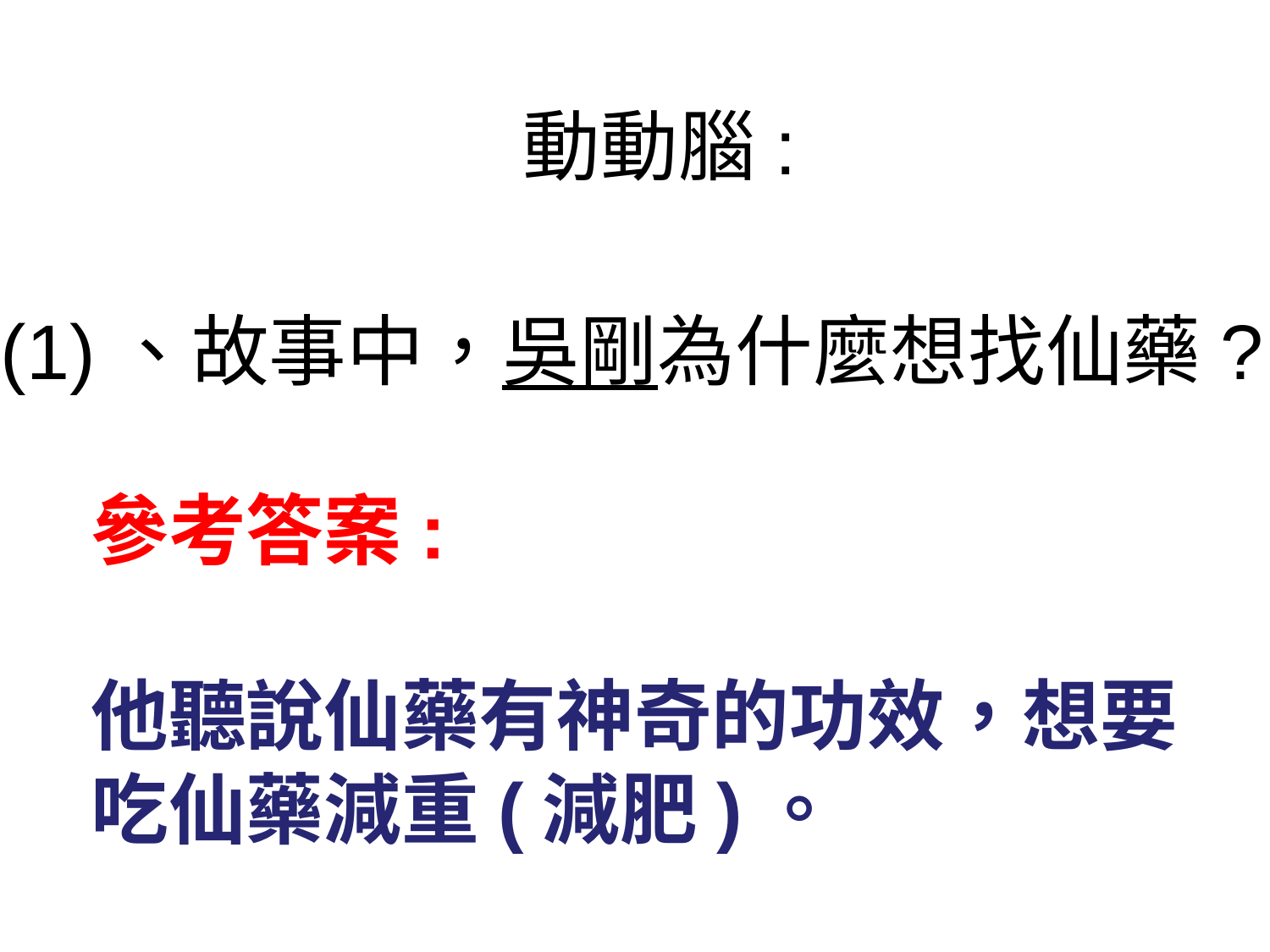

# 動動腦:
(1)、故事中，吳剛為什麼想找仙藥?
參考答案:

他聽說仙藥有神奇的功效，想要
吃仙藥減重(減肥)。